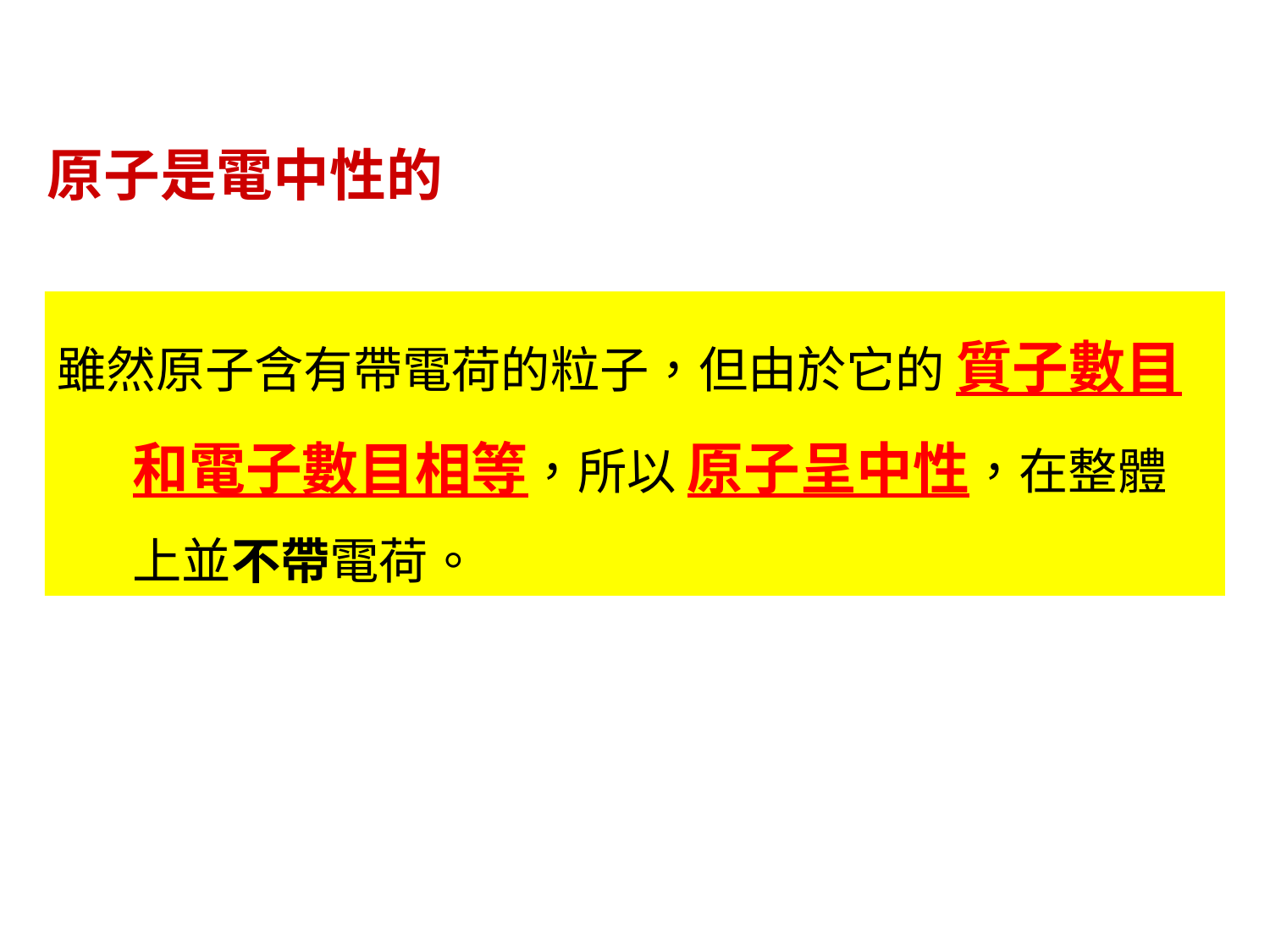

原子是電中性的
雖然原子含有帶電荷的粒子，但由於它的 質子數目和電子數目相等，所以 原子呈中性，在整體上並不帶電荷。